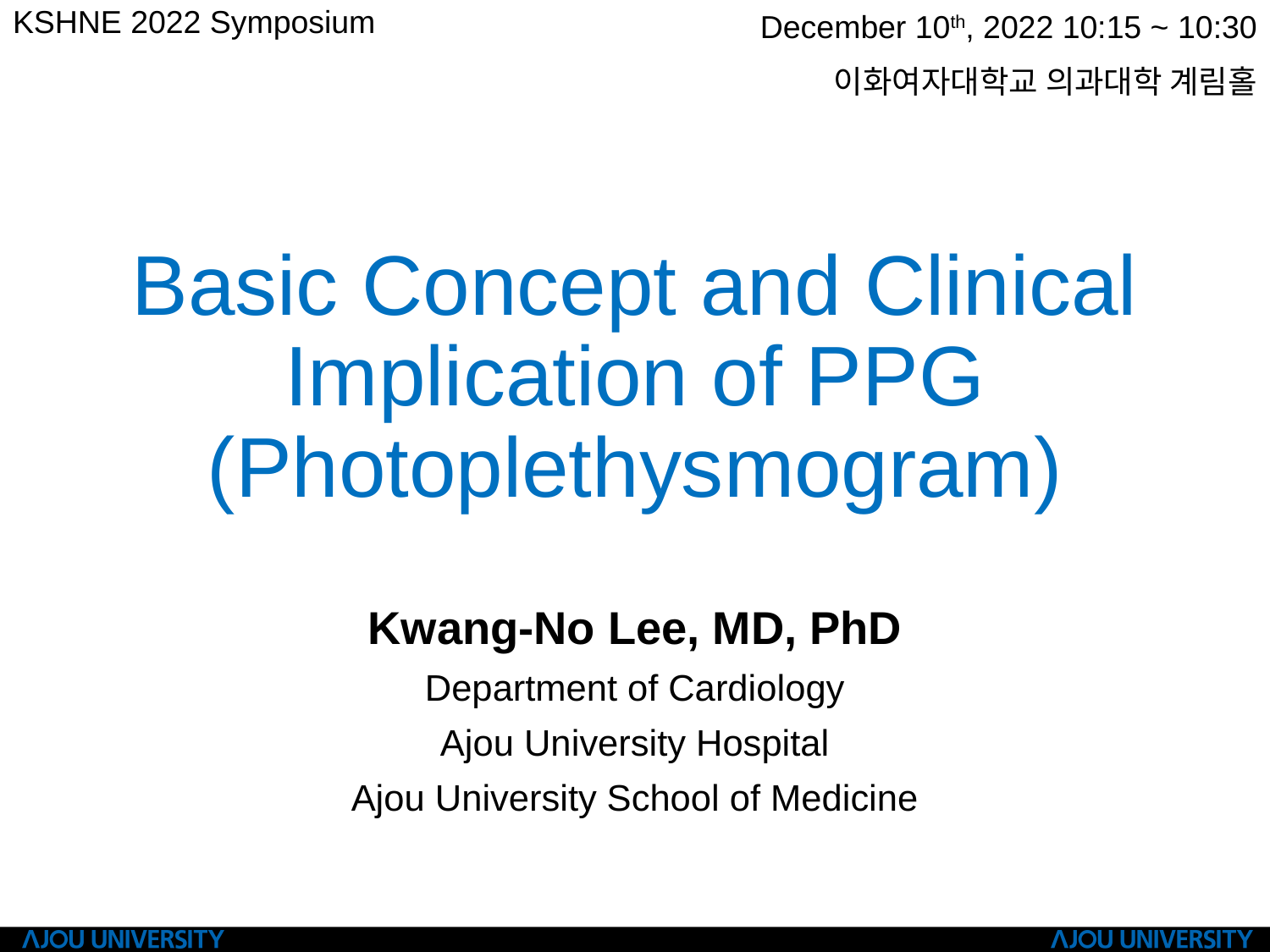

KSHNE 2022 Symposium
December 10th, 2022 10:15 ~ 10:30
이화여자대학교 의과대학 계림홀
# Basic Concept and Clinical Implication of PPG (Photoplethysmogram)
Kwang-No Lee, MD, PhD
Department of Cardiology
Ajou University Hospital
Ajou University School of Medicine